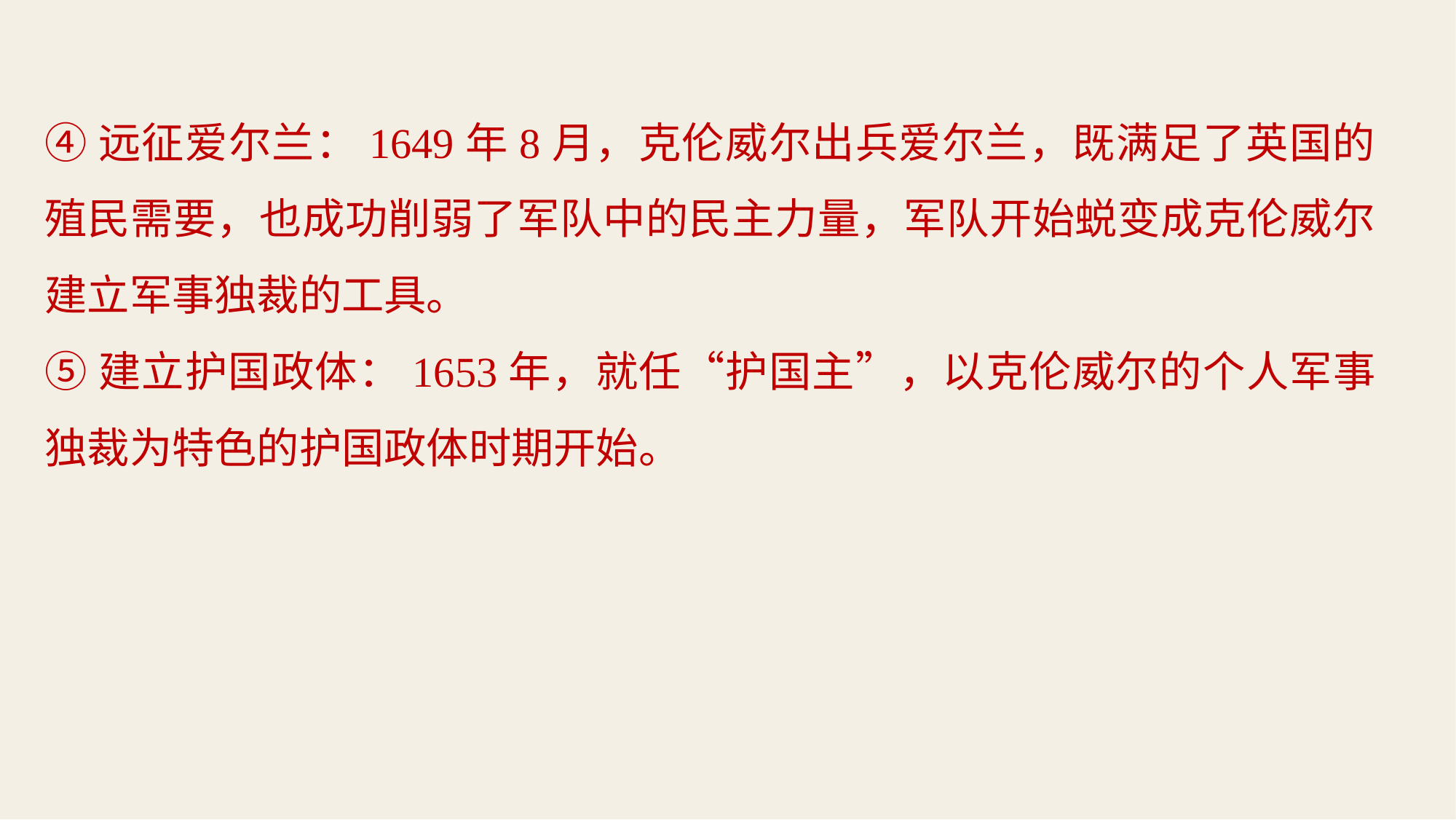

④远征爱尔兰：1649年8月，克伦威尔出兵爱尔兰，既满足了英国的殖民需要，也成功削弱了军队中的民主力量，军队开始蜕变成克伦威尔建立军事独裁的工具。
⑤建立护国政体：1653年，就任“护国主”，以克伦威尔的个人军事独裁为特色的护国政体时期开始。